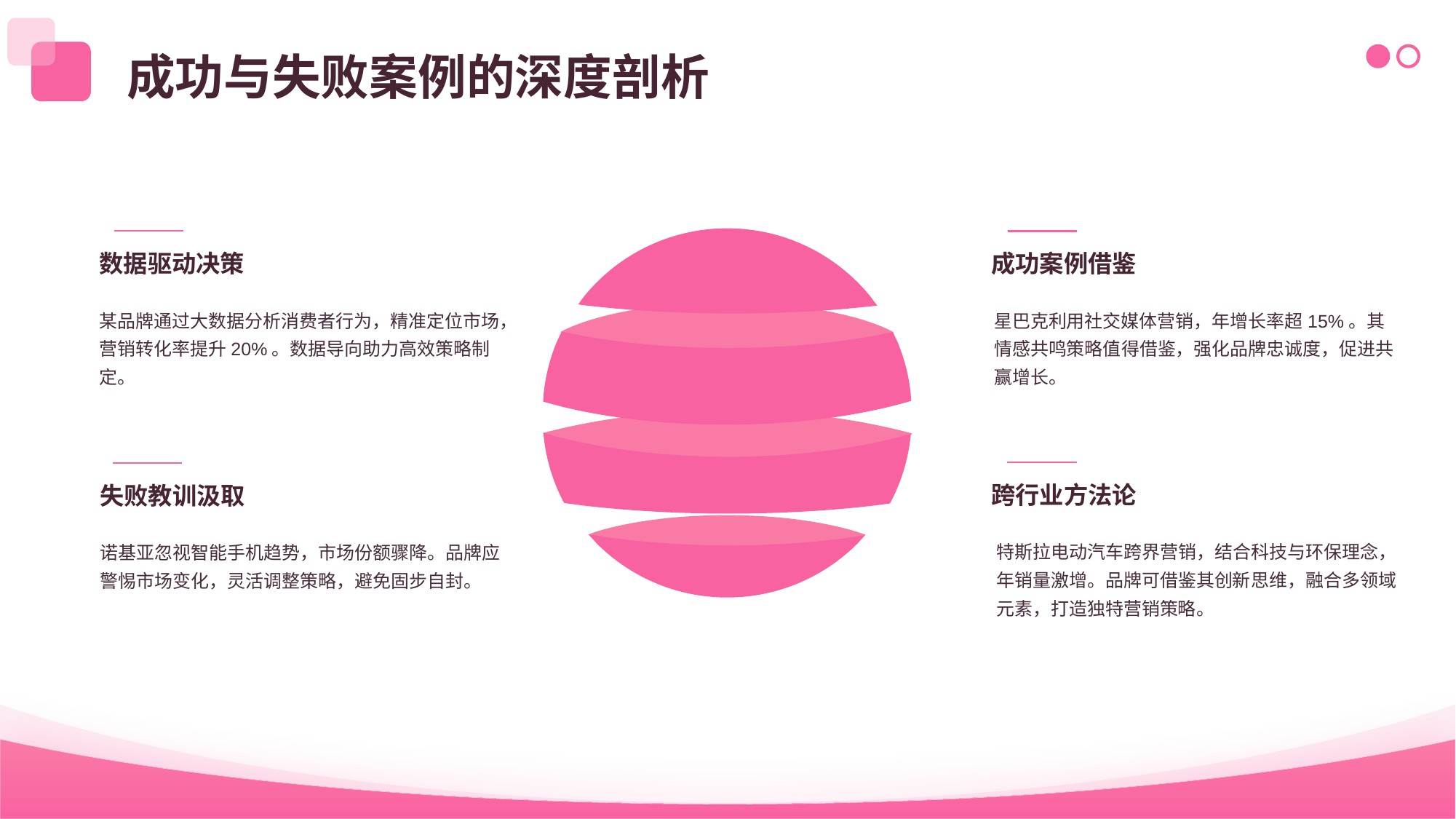

成功与失败案例的深度剖析

数据驱动决策
成功案例借鉴

某品牌通过大数据分析消费者行为，精准定位市场，营销转化率提升20%。数据导向助力高效策略制定。
星巴克利用社交媒体营销，年增长率超15%。其情感共鸣策略值得借鉴，强化品牌忠诚度，促进共赢增长。

跨行业方法论
失败教训汲取

特斯拉电动汽车跨界营销，结合科技与环保理念，年销量激增。品牌可借鉴其创新思维，融合多领域元素，打造独特营销策略。
诺基亚忽视智能手机趋势，市场份额骤降。品牌应警惕市场变化，灵活调整策略，避免固步自封。